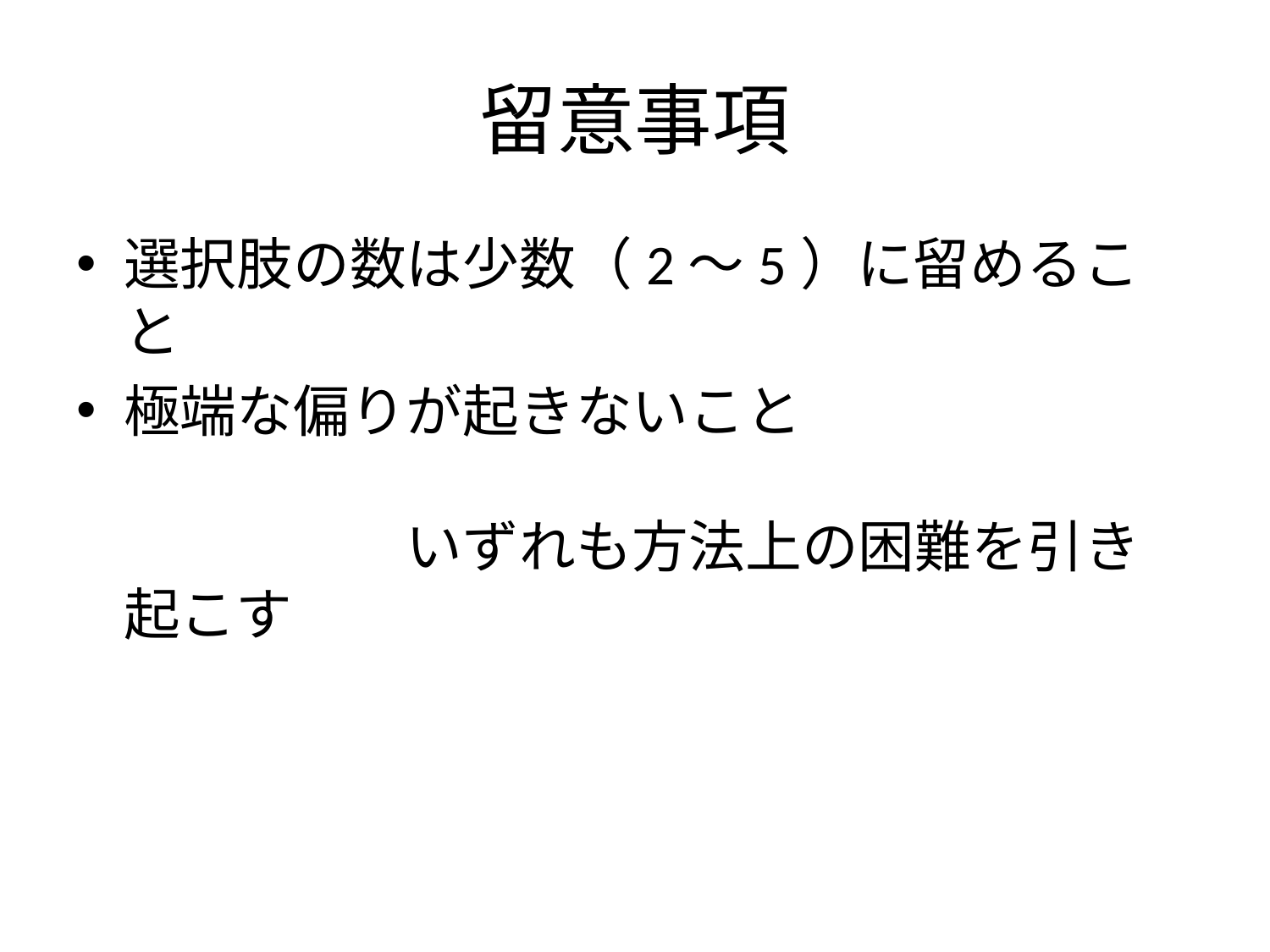

# 留意事項
選択肢の数は少数（2～5）に留めること
極端な偏りが起きないこと
　　　　　いずれも方法上の困難を引き起こす